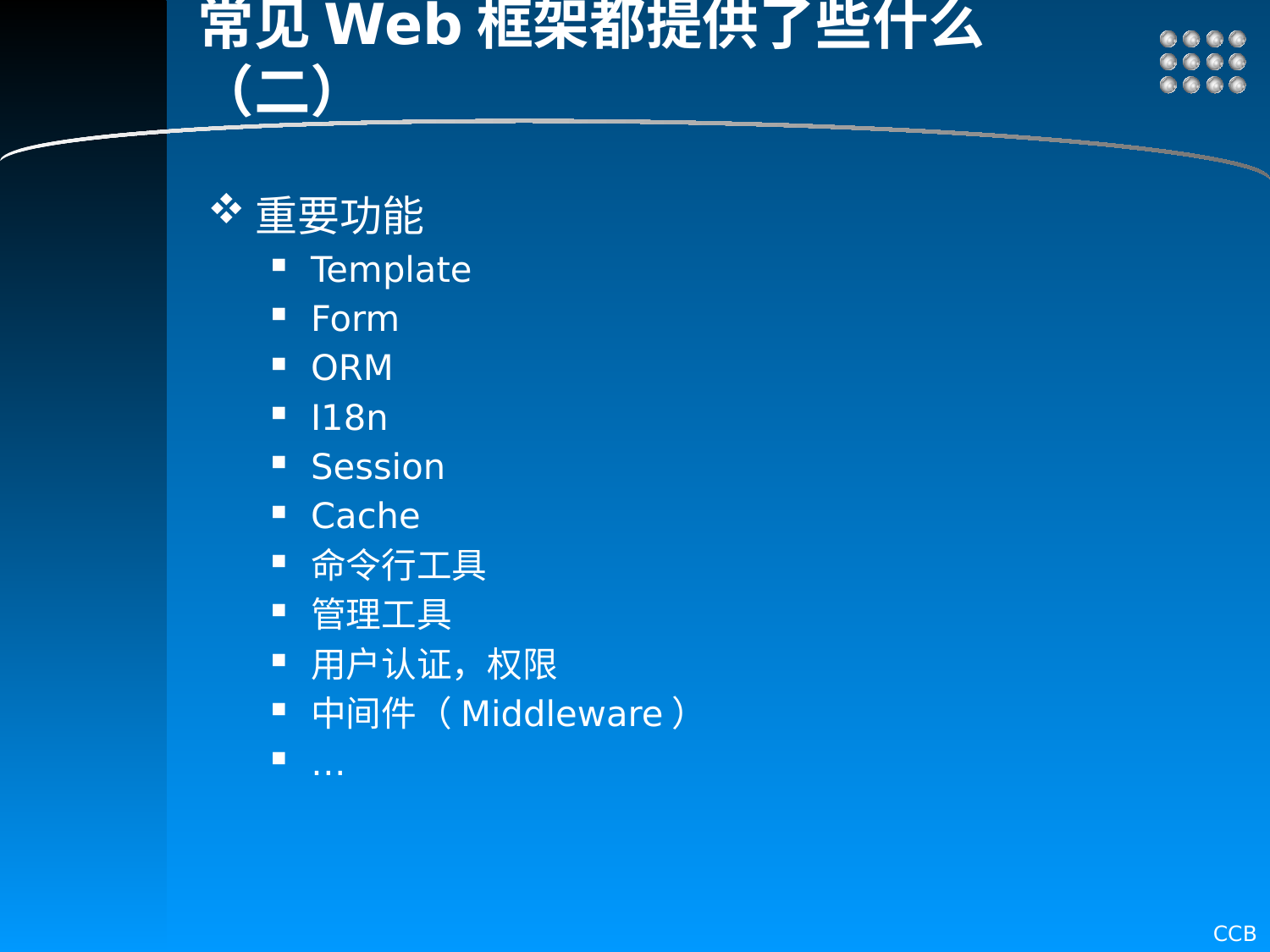

# 常见Web框架都提供了些什么（二）
重要功能
Template
Form
ORM
I18n
Session
Cache
命令行工具
管理工具
用户认证，权限
中间件（Middleware）
…